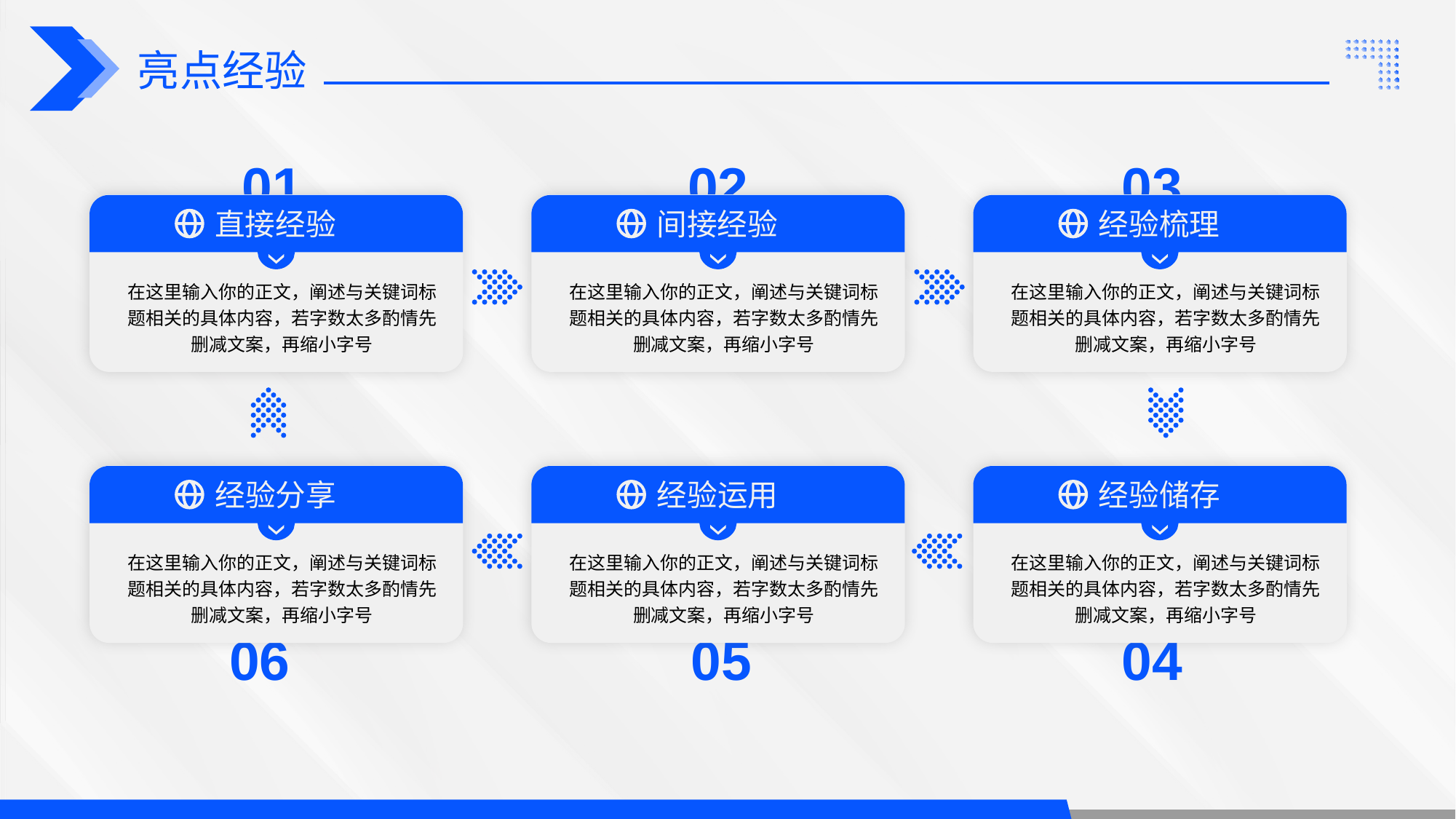

亮点经验
01

02

03

直接经验
间接经验
经验梳理

在这里输入你的正文，阐述与关键词标题相关的具体内容，若字数太多酌情先删减文案，再缩小字号
在这里输入你的正文，阐述与关键词标题相关的具体内容，若字数太多酌情先删减文案，再缩小字号
在这里输入你的正文，阐述与关键词标题相关的具体内容，若字数太多酌情先删减文案，再缩小字号

06

05

04
经验分享
经验运用
经验储存

在这里输入你的正文，阐述与关键词标题相关的具体内容，若字数太多酌情先删减文案，再缩小字号
在这里输入你的正文，阐述与关键词标题相关的具体内容，若字数太多酌情先删减文案，再缩小字号
在这里输入你的正文，阐述与关键词标题相关的具体内容，若字数太多酌情先删减文案，再缩小字号